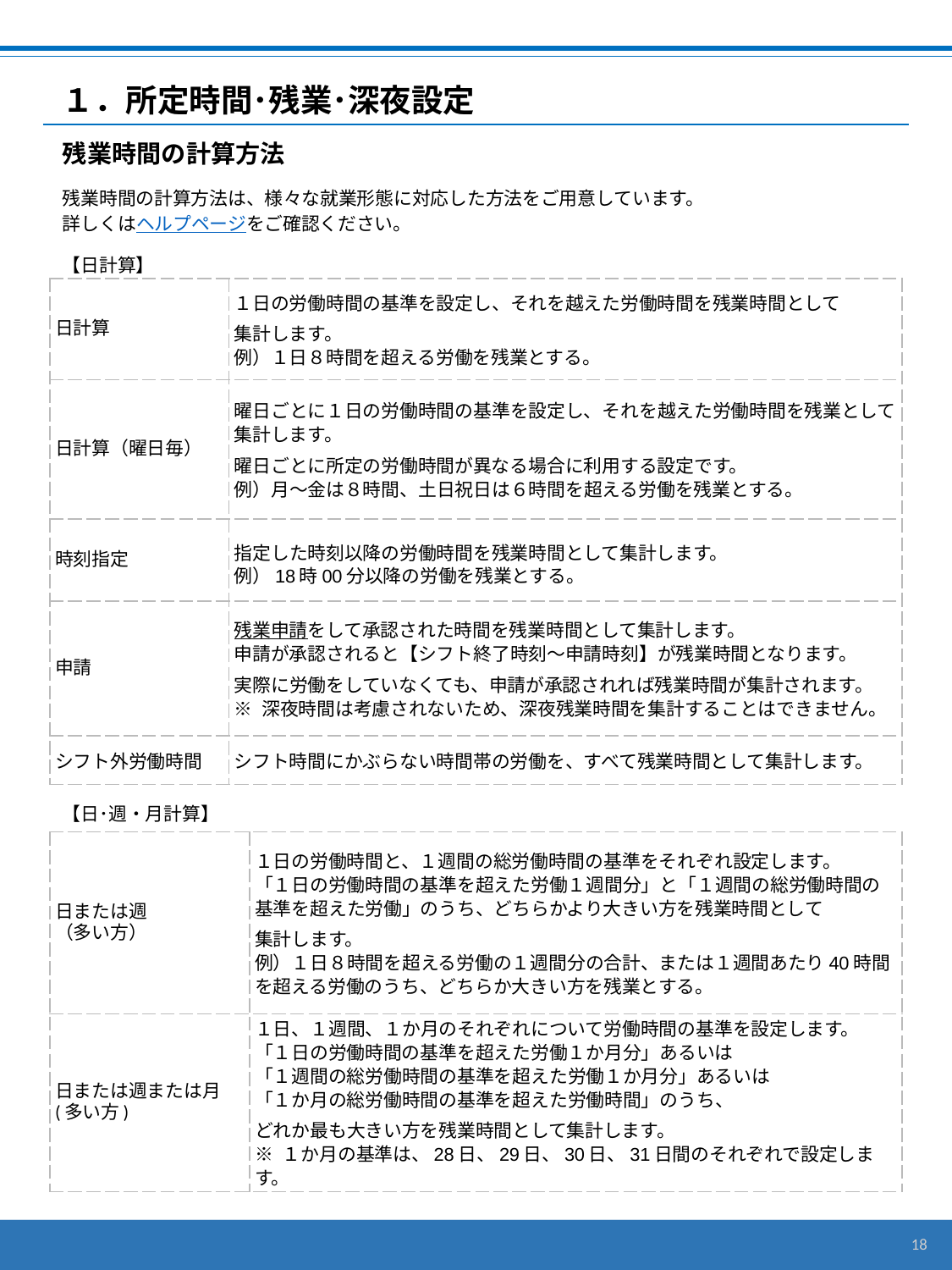

# １．所定時間･残業･深夜設定
残業時間の計算方法
残業時間の計算方法は、様々な就業形態に対応した方法をご用意しています。
詳しくはヘルプページをご確認ください。
【日計算】
| 日計算 | １日の労働時間の基準を設定し、それを越えた労働時間を残業時間として 集計します。 例）１日８時間を超える労働を残業とする。 |
| --- | --- |
| 日計算（曜日毎） | 曜日ごとに１日の労働時間の基準を設定し、それを越えた労働時間を残業として集計します。 曜日ごとに所定の労働時間が異なる場合に利用する設定です。 例）月～金は８時間、土日祝日は６時間を超える労働を残業とする。 |
| 時刻指定 | 指定した時刻以降の労働時間を残業時間として集計します。 例）18時00分以降の労働を残業とする。 |
| 申請 | 残業申請をして承認された時間を残業時間として集計します。 申請が承認されると【シフト終了時刻～申請時刻】が残業時間となります。 実際に労働をしていなくても、申請が承認されれば残業時間が集計されます。 ※ 深夜時間は考慮されないため、深夜残業時間を集計することはできません。 |
| シフト外労働時間 | シフト時間にかぶらない時間帯の労働を、すべて残業時間として集計します。 |
【日･週・月計算】
| 日または週 （多い方） | １日の労働時間と、１週間の総労働時間の基準をそれぞれ設定します。 「１日の労働時間の基準を超えた労働１週間分」と「１週間の総労働時間の 基準を超えた労働」のうち、どちらかより大きい方を残業時間として 集計します。 例）１日８時間を超える労働の１週間分の合計、または１週間あたり40時間を超える労働のうち、どちらか大きい方を残業とする。 |
| --- | --- |
| 日または週または月 (多い方) | １日、１週間、１か月のそれぞれについて労働時間の基準を設定します。 「１日の労働時間の基準を超えた労働１か月分」あるいは 「１週間の総労働時間の基準を超えた労働１か月分」あるいは 「１か月の総労働時間の基準を超えた労働時間」のうち、 どれか最も大きい方を残業時間として集計します。 ※ １か月の基準は、28日、29日、30日、31日間のそれぞれで設定します。 |
18